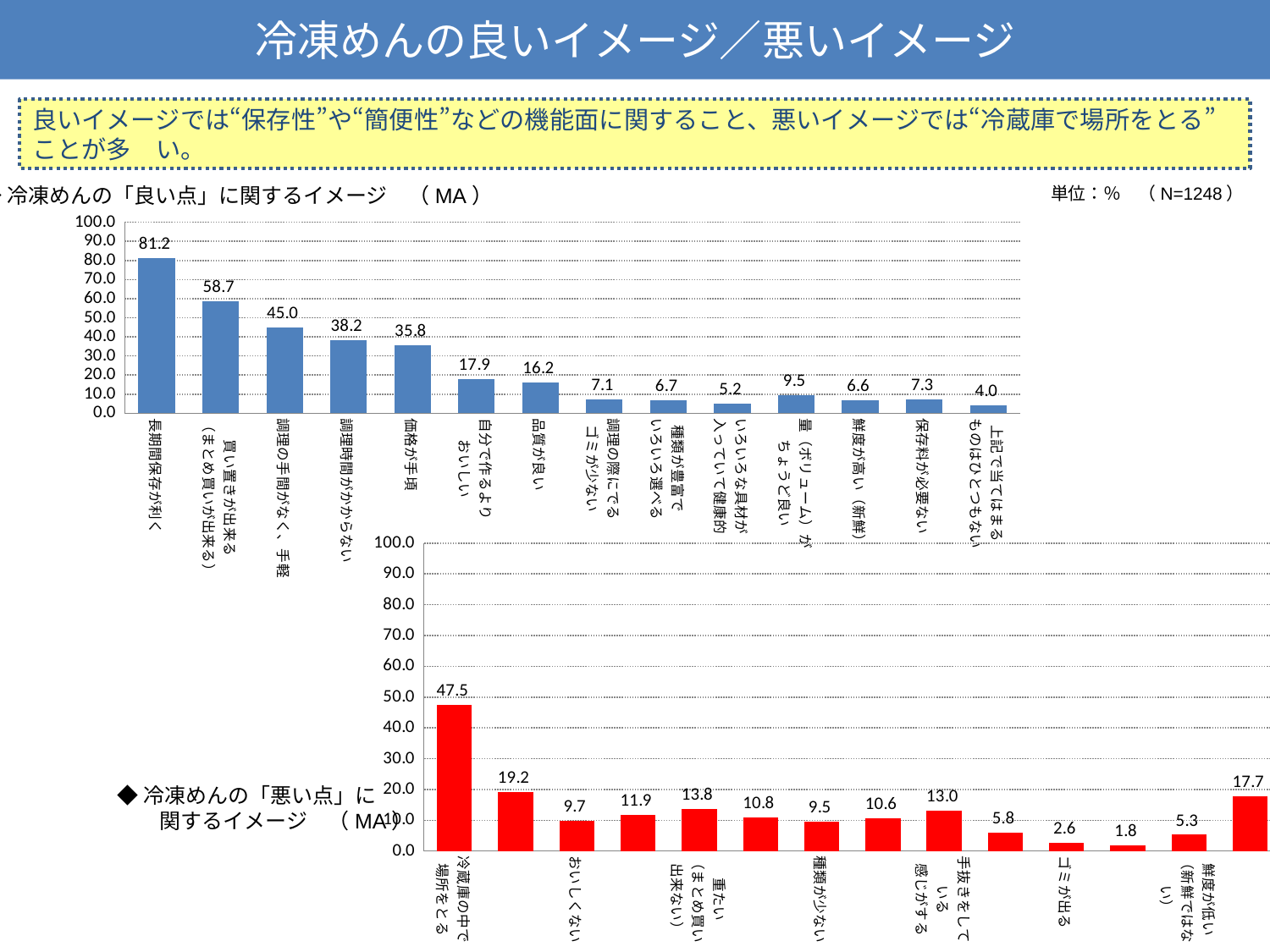

冷凍めんの良いイメージ／悪いイメージ
良いイメージでは“保存性”や“簡便性”などの機能面に関すること、悪いイメージでは“冷蔵庫で場所をとる”ことが多　い。
◆冷凍めんの「良い点」に関するイメージ　（MA）
単位：％　（N=1248）

### Chart

| Category | 2012年 |
|---|---|
| 長期間保存が利く | 81.16987179487163 |
| 買い置きが出来る
（まとめ買いが出来る） | 58.73397435897442 |
| 調理の手間がなく、手軽 | 44.951923076923045 |
| 調理時間がかからない | 38.22115384615398 |
| 価格が手頃 | 35.81730769230759 |
| 自分で作るより
おいしい | 17.868589743589705 |
| 品質が良い | 16.185897435897438 |
| 調理の際にでる
ゴミが少ない | 7.131410256410245 |
| 種類が豊富で
いろいろ選べる | 6.6506410256410335 |
| いろいろな具材が
入っていて健康的 | 5.208333333333343 |
| 量（ボリューム）が
ちょうど良い | 9.535256410256409 |
| 鮮度が高い（新鮮） | 6.570512820512821 |
| 保存料が必要ない | 7.291666666666671 |
| 上記で当てはまる
ものはひとつもない | 4.006410256410245 |

### Chart

| Category | 2012年 |
|---|---|
| 冷蔵庫の中で
場所をとる | 47.516025641025635 |
| 価格が高い | 19.150641025641033 |
| おいしくない | 9.695512820512821 |
| 手作り感がない | 11.85897435897436 |
| 重たい
（まとめ買い出来ない） | 13.782051282051283 |
| 食品添加物など
安全性に不安がある | 10.817307692307702 |
| 種類が少ない | 9.535256410256409 |
| 栄養面に不安がある | 10.576923076923077 |
| 手抜きをしている
感じがする | 12.98076923076926 |
| 量（ボリューム）が少ない | 5.849358974358975 |
| ゴミが出る | 2.644230769230769 |
| 品質が悪い | 1.7628205128205128 |
| 鮮度が低い（新鮮ではない） | 5.288461538461538 |
| 上記で当てはまる
ものはひとつもない | 17.708333333333254 |
◆冷凍めんの「悪い点」に
　　関するイメージ　（MA）